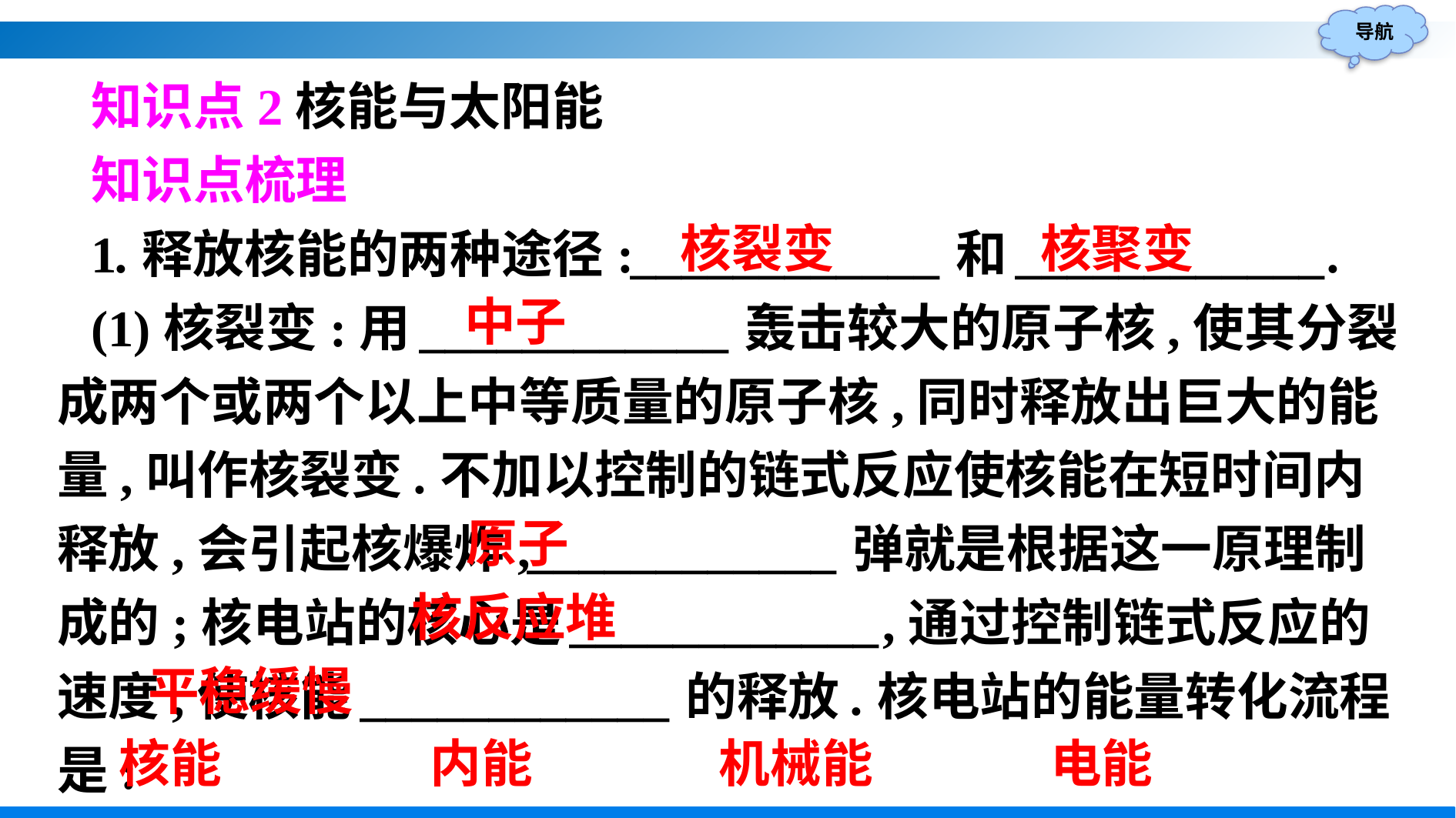

知识点2核能与太阳能
知识点梳理
1.释放核能的两种途径:____________和____________.
(1)核裂变:用____________轰击较大的原子核,使其分裂成两个或两个以上中等质量的原子核,同时释放出巨大的能量,叫作核裂变.不加以控制的链式反应使核能在短时间内释放,会引起核爆炸,____________弹就是根据这一原理制成的;核电站的核心是____________,通过控制链式反应的速度,使核能____________的释放.核电站的能量转化流程是:
__________→__________→__________→____________.
核裂变
核聚变
中子
原子
核反应堆
平稳缓慢
电能
内能
核能
机械能